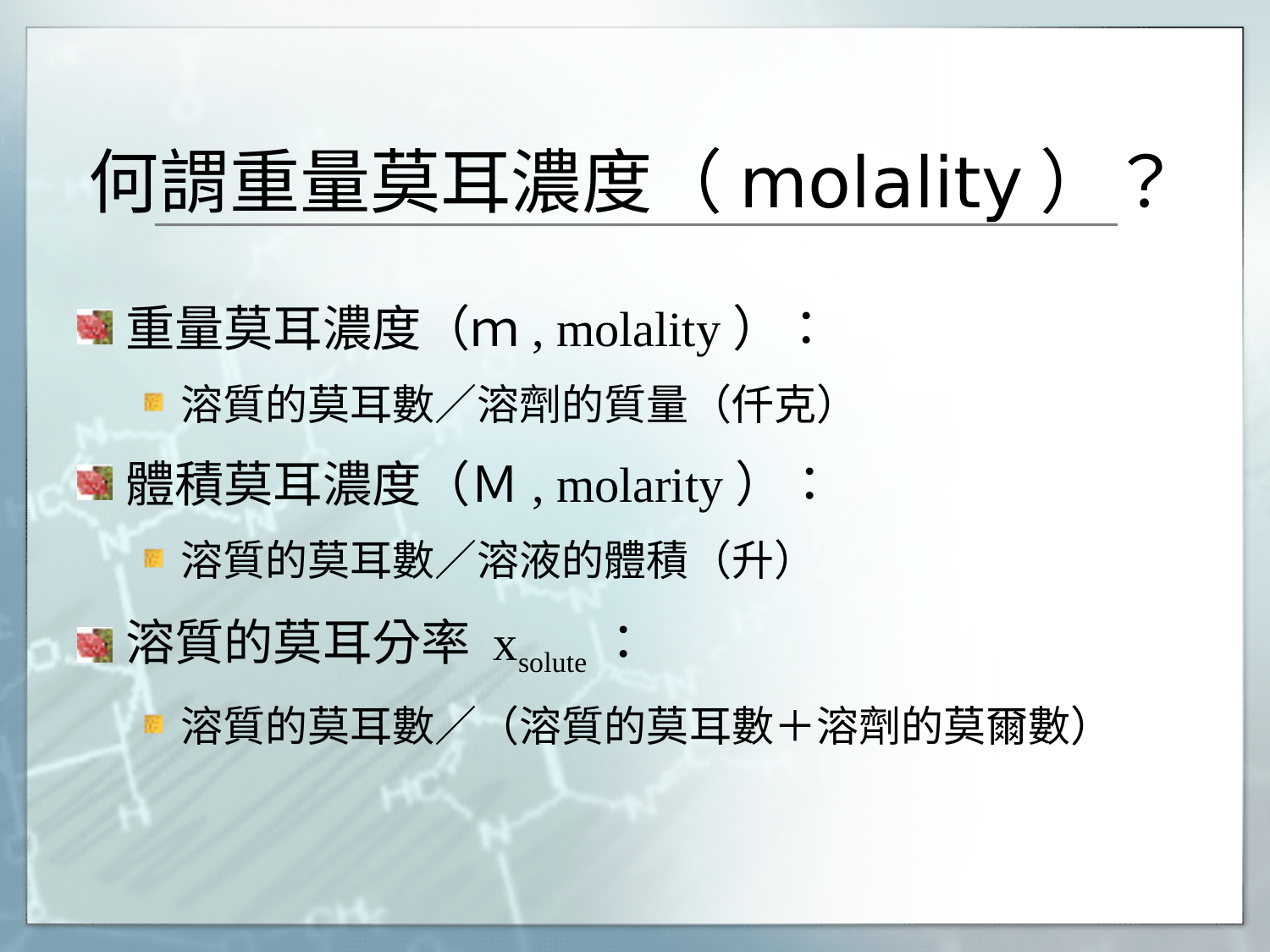

# 何謂重量莫耳濃度（molality）？
重量莫耳濃度（ｍ, molality）：
溶質的莫耳數／溶劑的質量（仟克）
體積莫耳濃度（Ｍ, molarity）：
溶質的莫耳數／溶液的體積（升）
溶質的莫耳分率 xsolute：
溶質的莫耳數／（溶質的莫耳數＋溶劑的莫爾數）